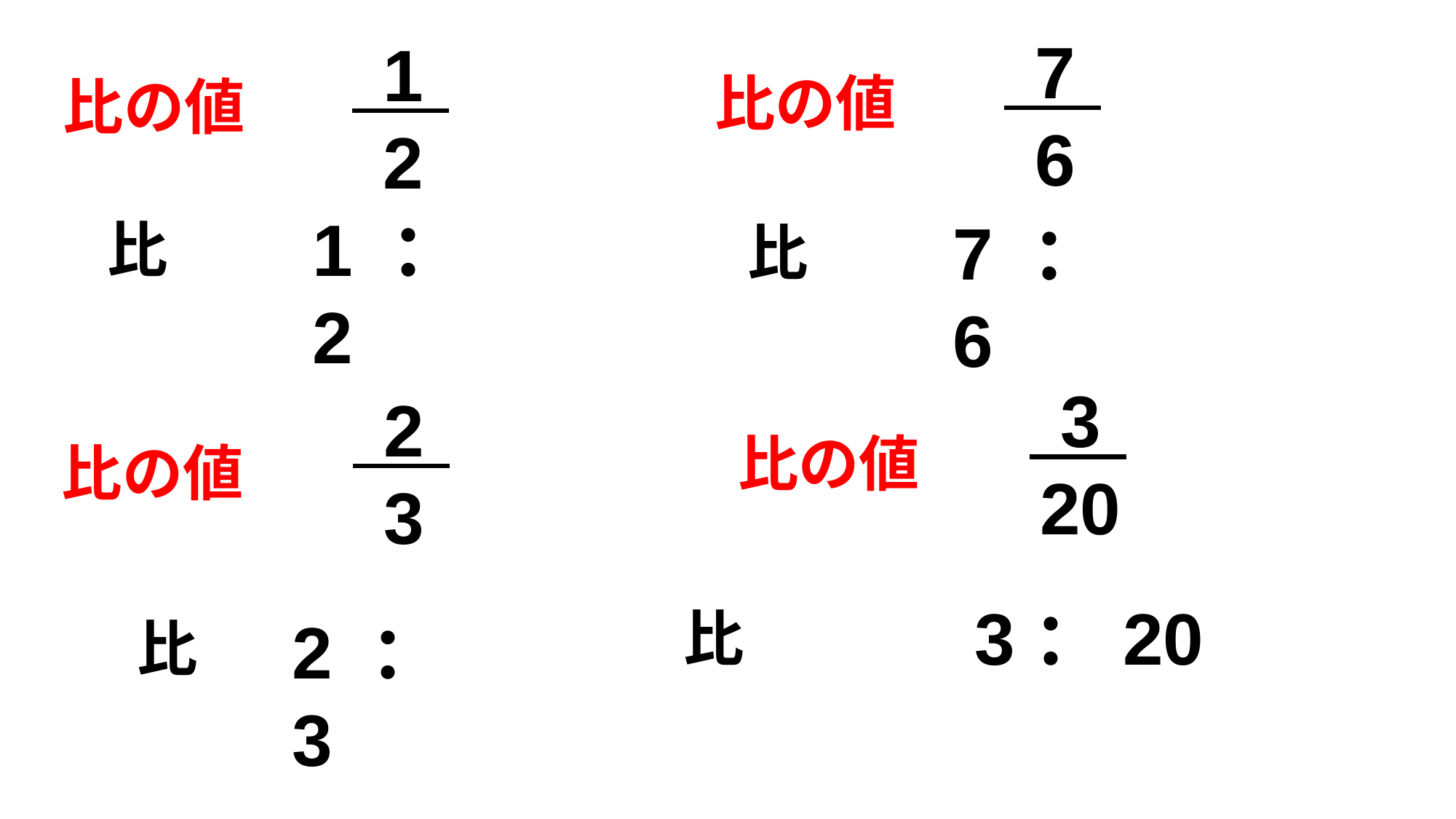

7
 6
 1
 2
比の値
比の値
1 ： 2
7 ： 6
比
比
 3 20
 2
 3
比の値
比の値
3：20
比
2 ： 3
比